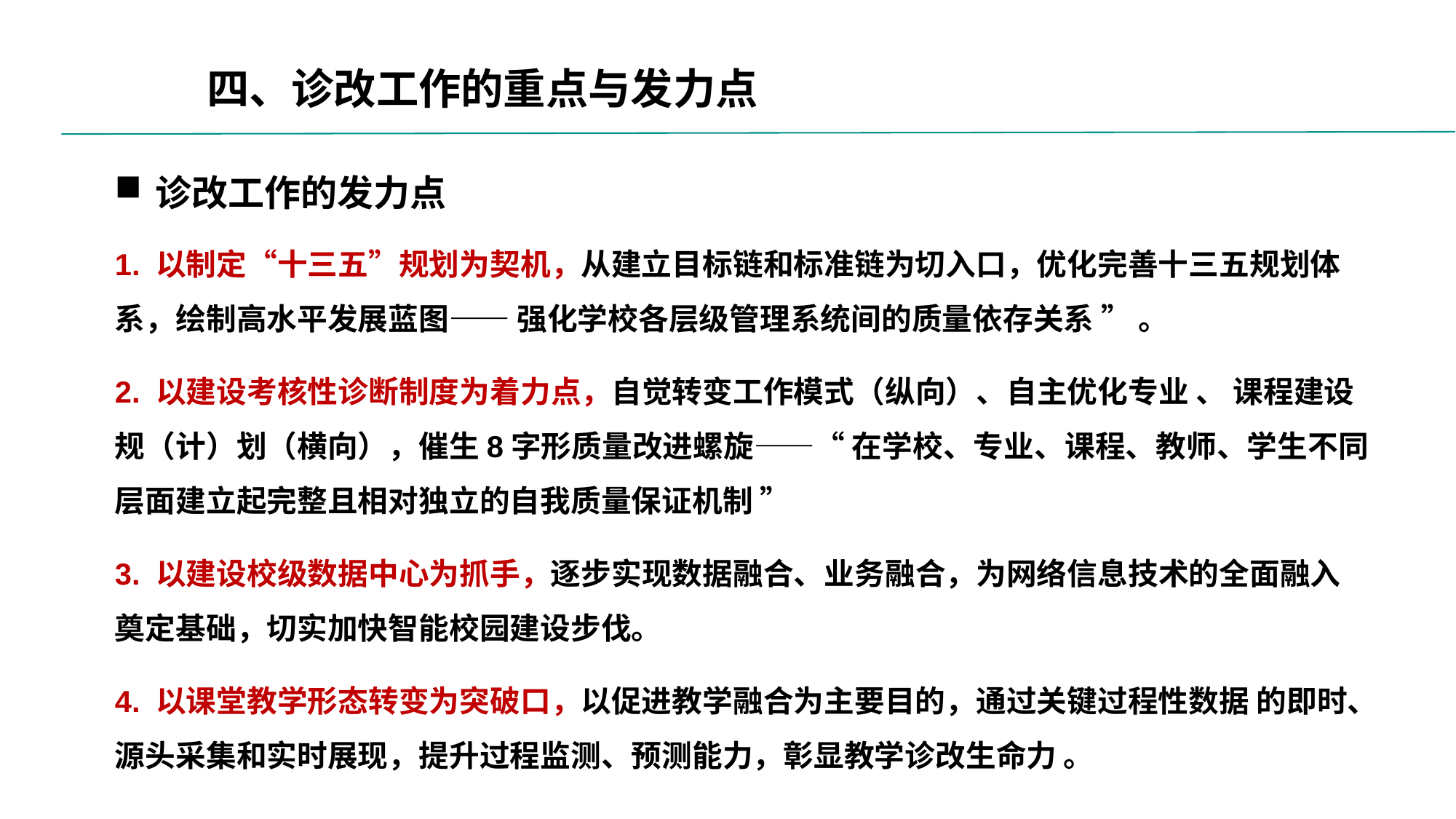

四、诊改工作的重点与发力点
诊改工作的发力点
1. 以制定“十三五”规划为契机，从建立目标链和标准链为切入口，优化完善十三五规划体系，绘制高水平发展蓝图—— 强化学校各层级管理系统间的质量依存关系 ” 。
2. 以建设考核性诊断制度为着力点，自觉转变工作模式（纵向）、自主优化专业 、 课程建设规（计）划（横向），催生8字形质量改进螺旋——“ 在学校、专业、课程、教师、学生不同层面建立起完整且相对独立的自我质量保证机制 ”
3. 以建设校级数据中心为抓手，逐步实现数据融合、业务融合，为网络信息技术的全面融入奠定基础，切实加快智能校园建设步伐。
4. 以课堂教学形态转变为突破口，以促进教学融合为主要目的，通过关键过程性数据 的即时、源头采集和实时展现，提升过程监测、预测能力，彰显教学诊改生命力 。